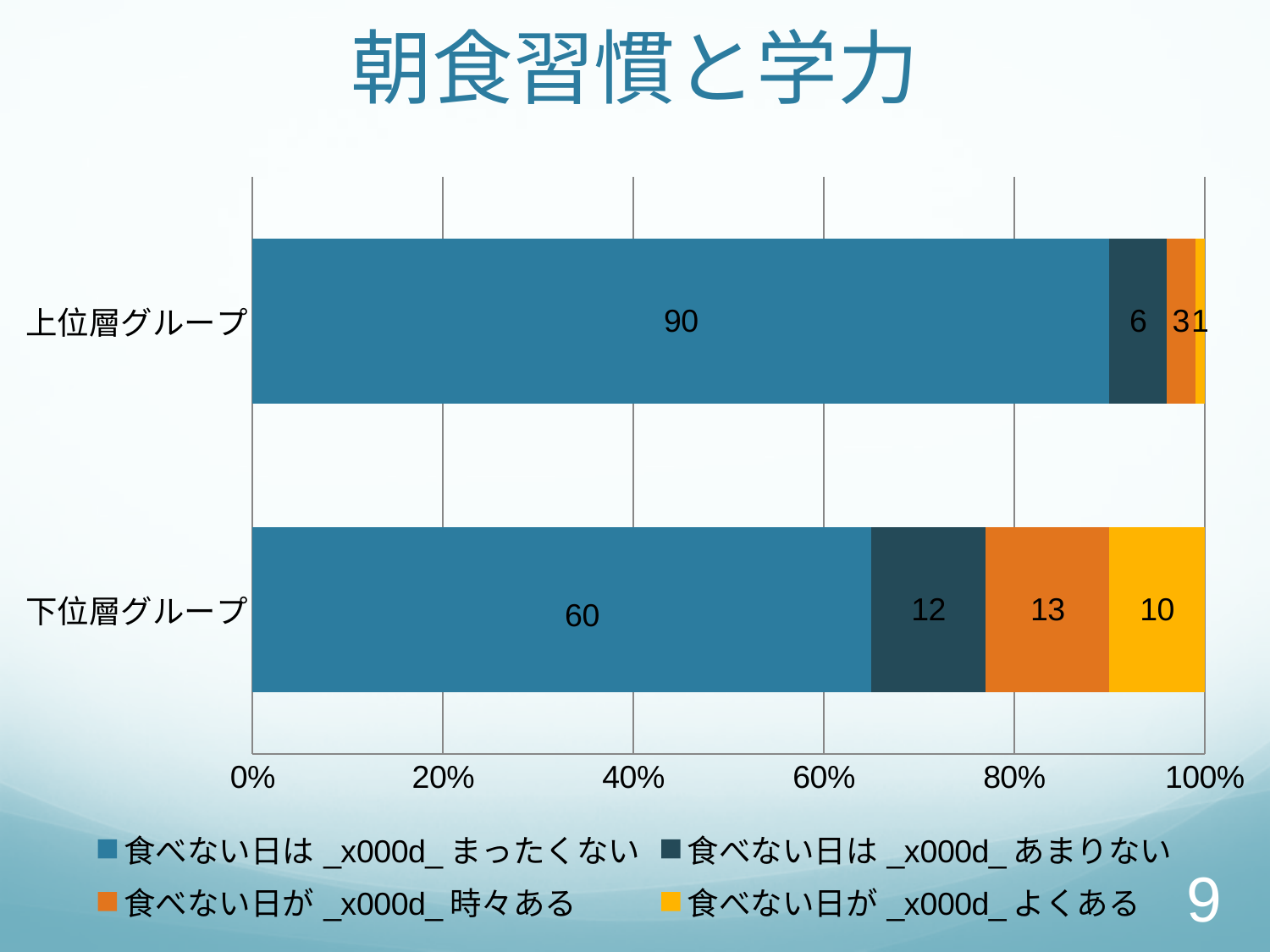

# 朝食習慣と学力

### Chart

| Category | 食べない日は_x000d_まったくない | 食べない日は_x000d_あまりない | 食べない日が_x000d_時々ある | 食べない日が_x000d_よくある |
|---|---|---|---|---|
| 下位層グループ | 65.0 | 12.0 | 13.0 | 10.0 |
| 上位層グループ | 90.0 | 6.0 | 3.0 | 1.0 |
60
9